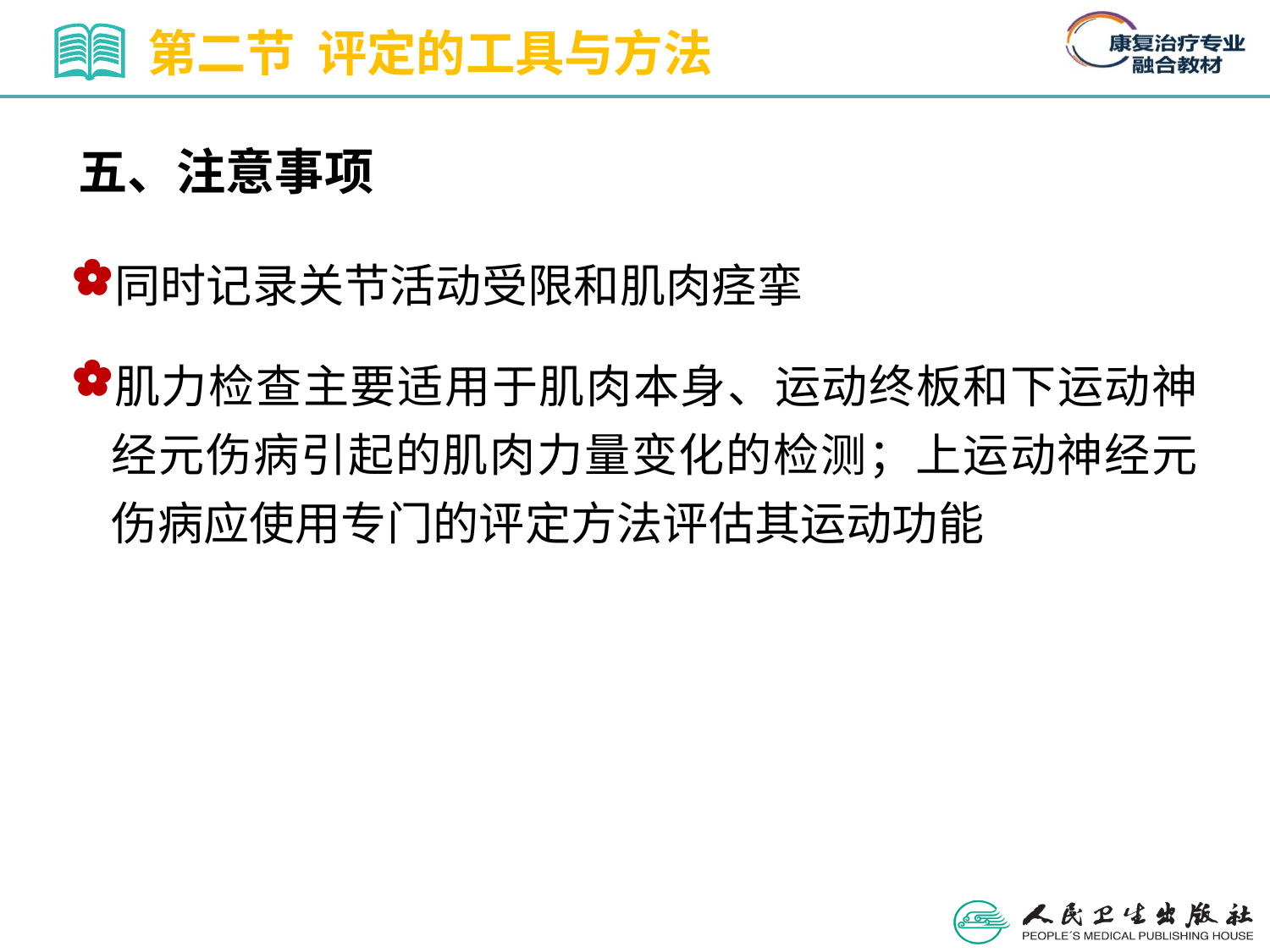

第二节  评定的工具与方法
五、注意事项
同时记录关节活动受限和肌肉痉挛
肌力检查主要适用于肌肉本身、运动终板和下运动神经元伤病引起的肌肉力量变化的检测；上运动神经元伤病应使用专门的评定方法评估其运动功能